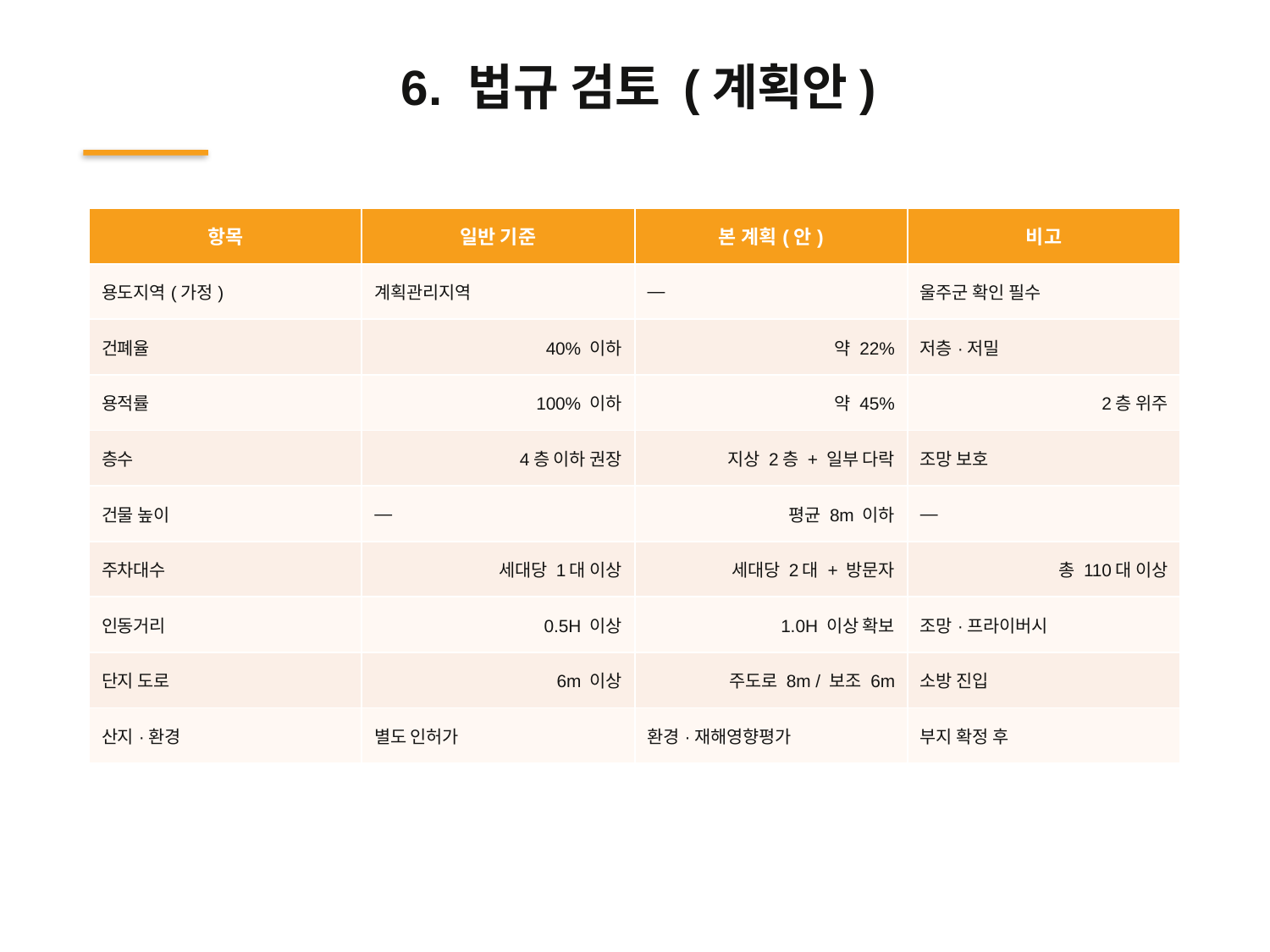

6. 법규 검토 (계획안)

| 항목 | 일반 기준 | 본 계획(안) | 비고 |
| --- | --- | --- | --- |
| 용도지역(가정) | 계획관리지역 | — | 울주군 확인 필수 |
| 건폐율 | 40% 이하 | 약 22% | 저층·저밀 |
| 용적률 | 100% 이하 | 약 45% | 2층 위주 |
| 층수 | 4층 이하 권장 | 지상 2층 + 일부 다락 | 조망 보호 |
| 건물 높이 | — | 평균 8m 이하 | — |
| 주차대수 | 세대당 1대 이상 | 세대당 2대 + 방문자 | 총 110대 이상 |
| 인동거리 | 0.5H 이상 | 1.0H 이상 확보 | 조망·프라이버시 |
| 단지 도로 | 6m 이상 | 주도로 8m / 보조 6m | 소방 진입 |
| 산지·환경 | 별도 인허가 | 환경·재해영향평가 | 부지 확정 후 |